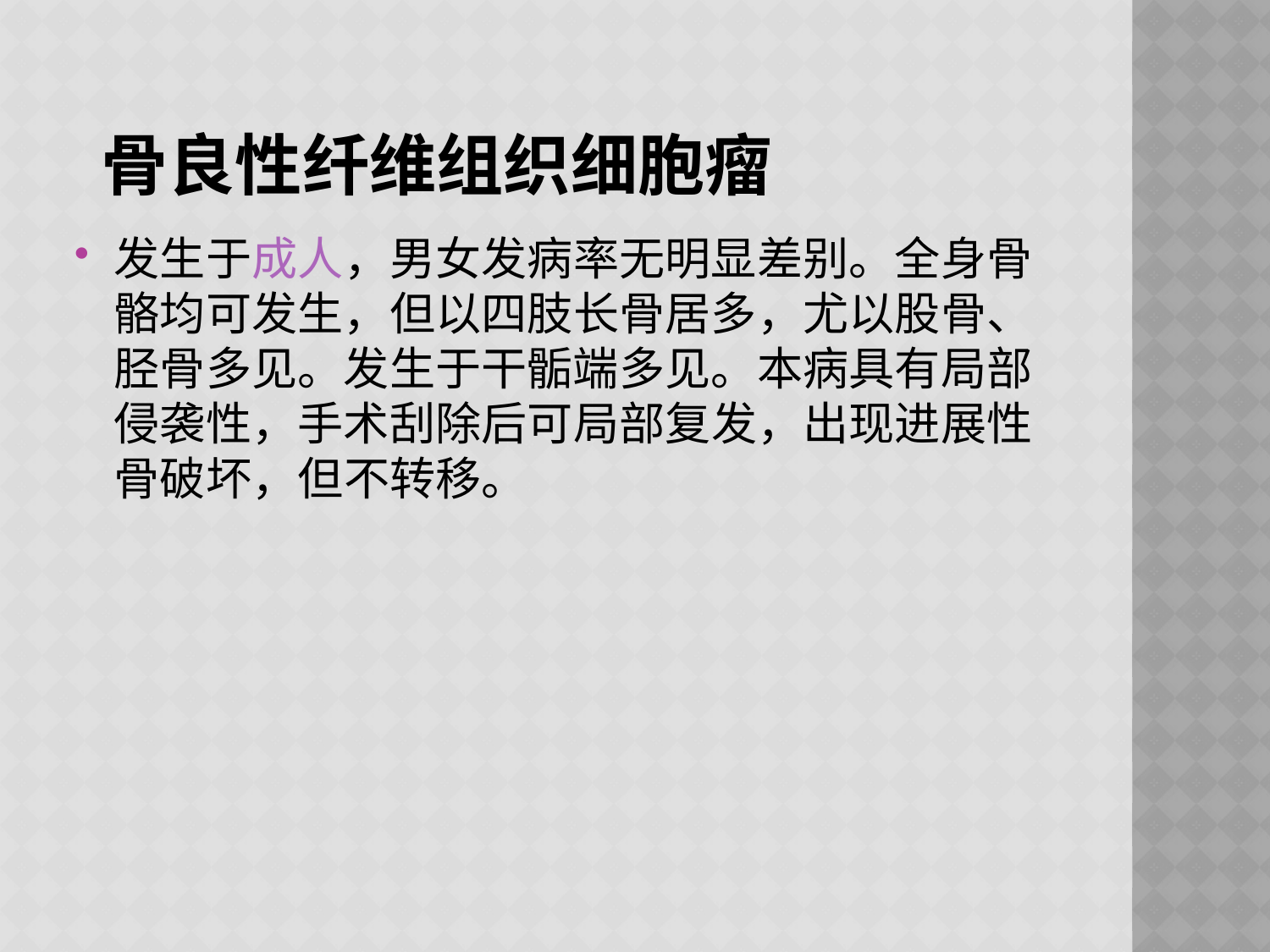

# 骨良性纤维组织细胞瘤
发生于成人，男女发病率无明显差别。全身骨骼均可发生，但以四肢长骨居多，尤以股骨、胫骨多见。发生于干骺端多见。本病具有局部侵袭性，手术刮除后可局部复发，出现进展性骨破坏，但不转移。